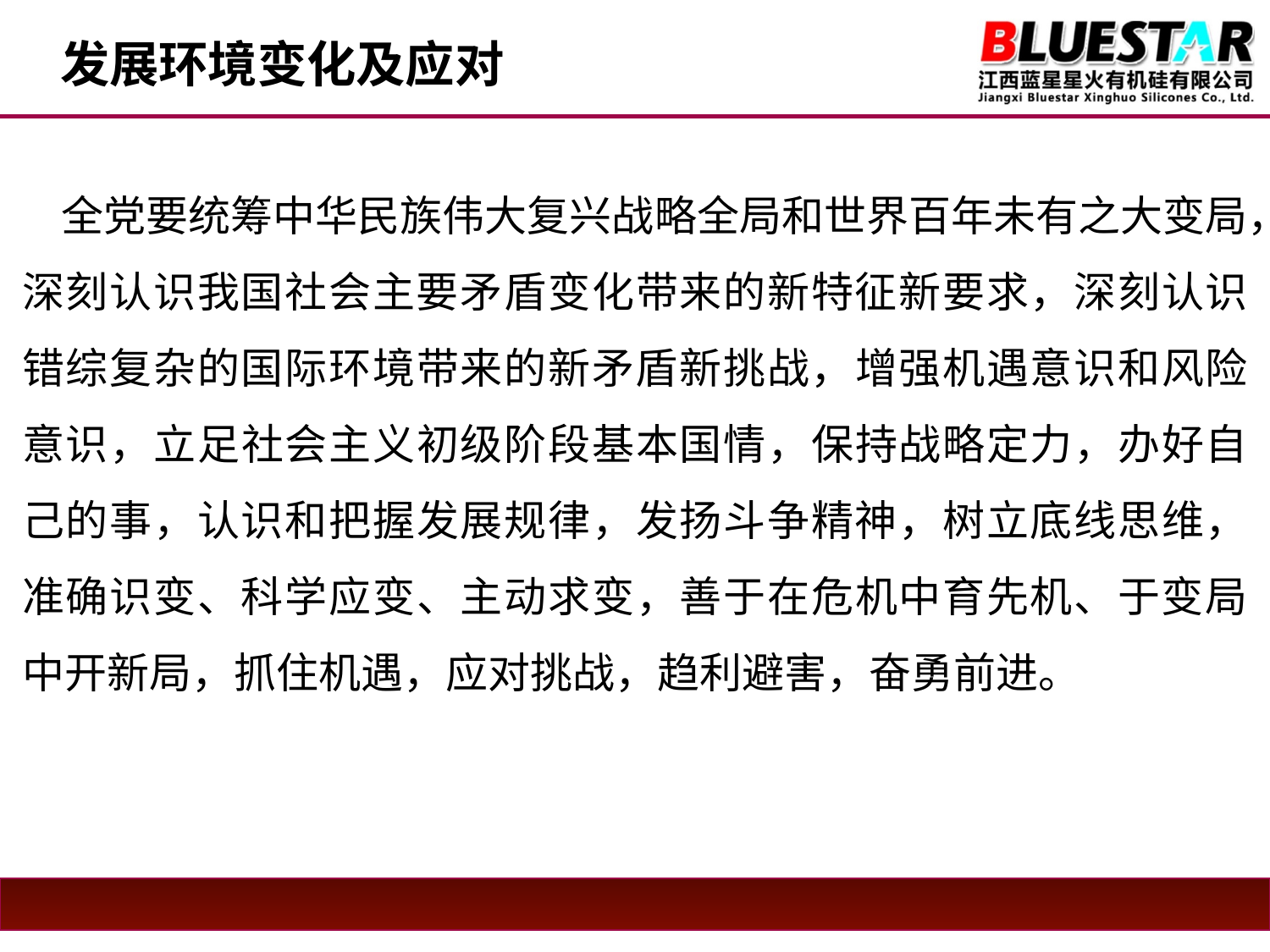

发展环境变化及应对

   全党要统筹中华民族伟大复兴战略全局和世界百年未有之大变局，深刻认识我国社会主要矛盾变化带来的新特征新要求，深刻认识错综复杂的国际环境带来的新矛盾新挑战，增强机遇意识和风险意识，立足社会主义初级阶段基本国情，保持战略定力，办好自己的事，认识和把握发展规律，发扬斗争精神，树立底线思维，准确识变、科学应变、主动求变，善于在危机中育先机、于变局中开新局，抓住机遇，应对挑战，趋利避害，奋勇前进。